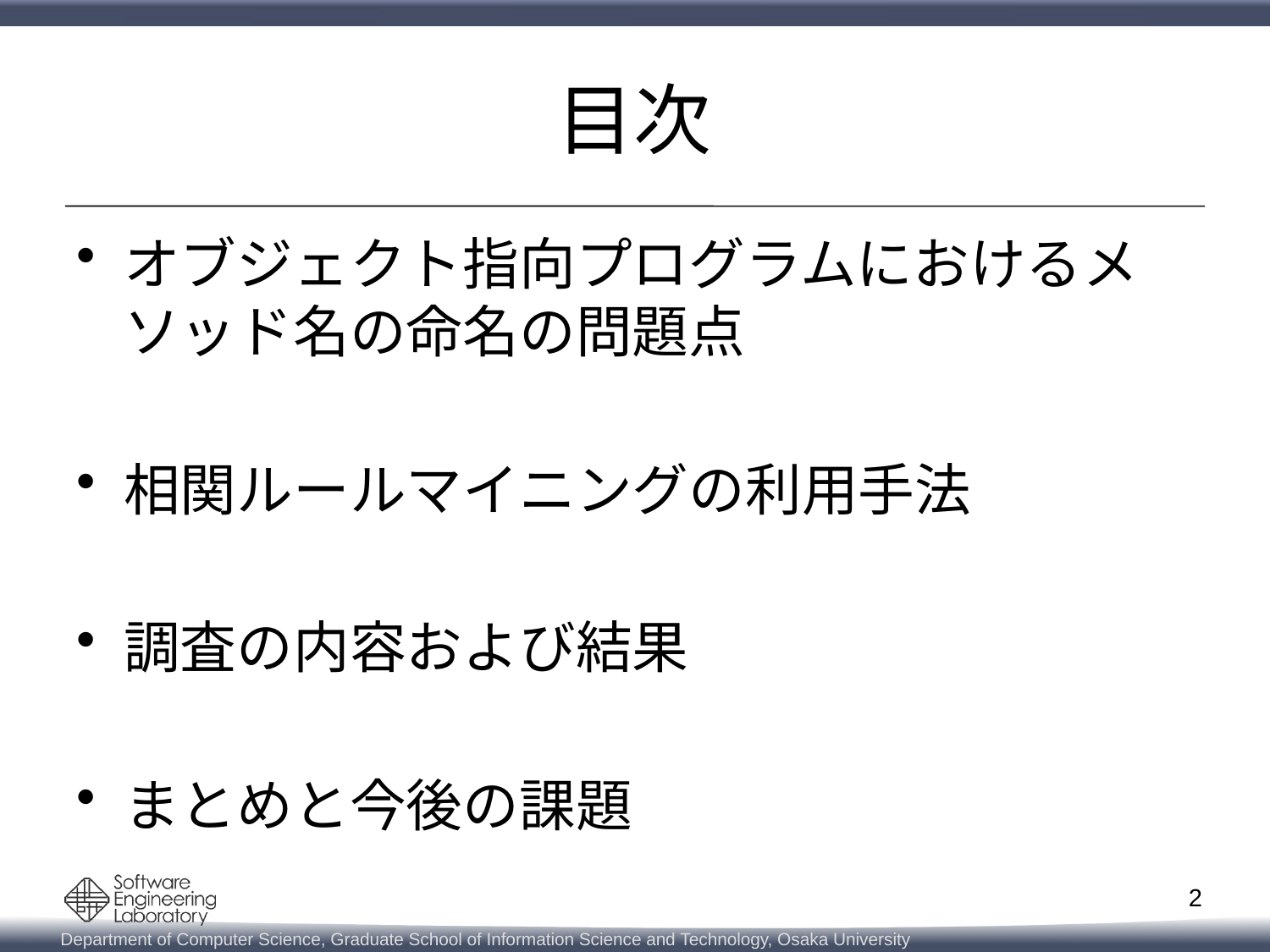

# 目次
オブジェクト指向プログラムにおけるメソッド名の命名の問題点

相関ルールマイニングの利用手法

調査の内容および結果

まとめと今後の課題

2